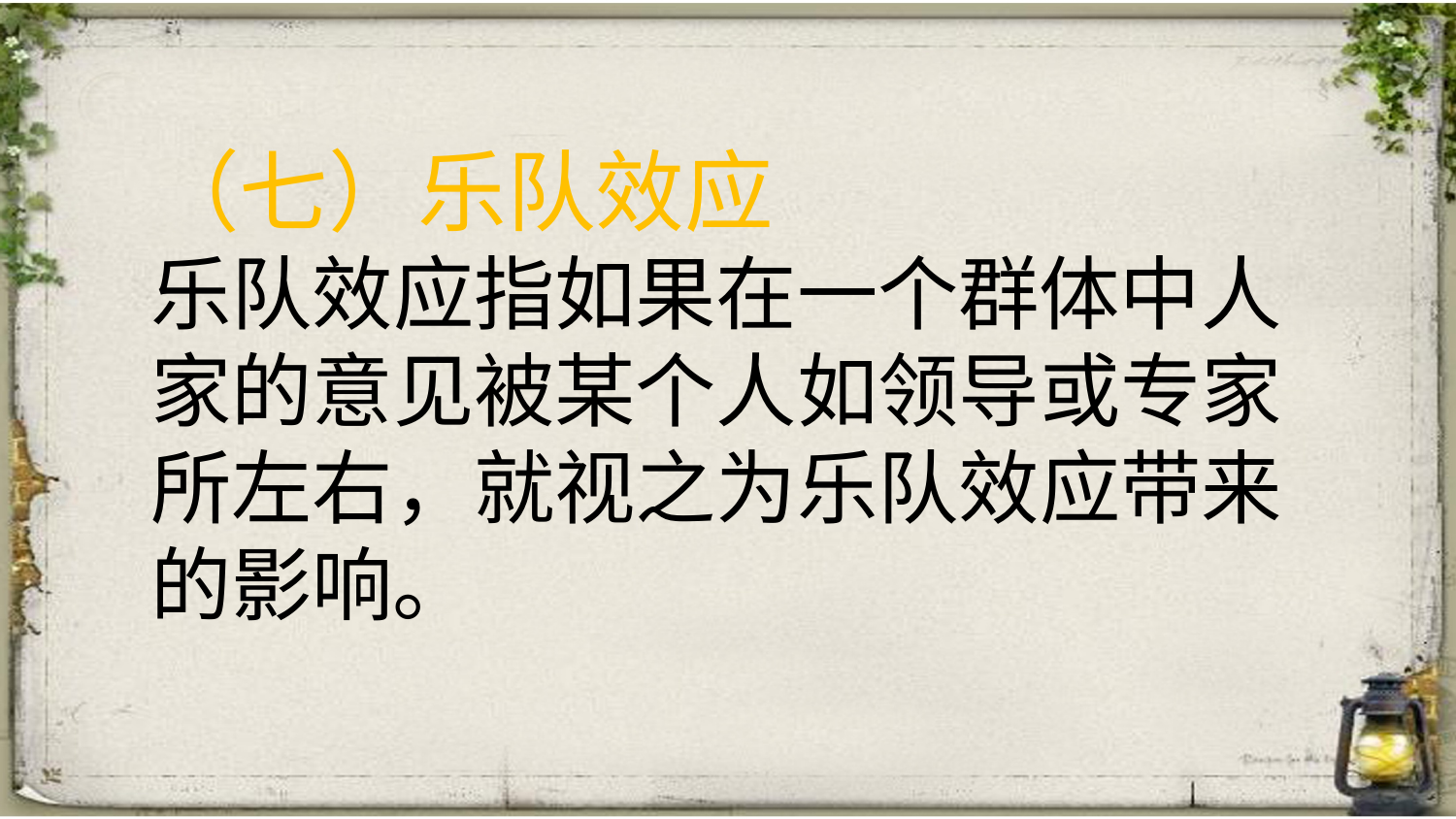

（七）乐队效应
乐队效应指如果在一个群体中人家的意见被某个人如领导或专家所左右，就视之为乐队效应带来的影响。